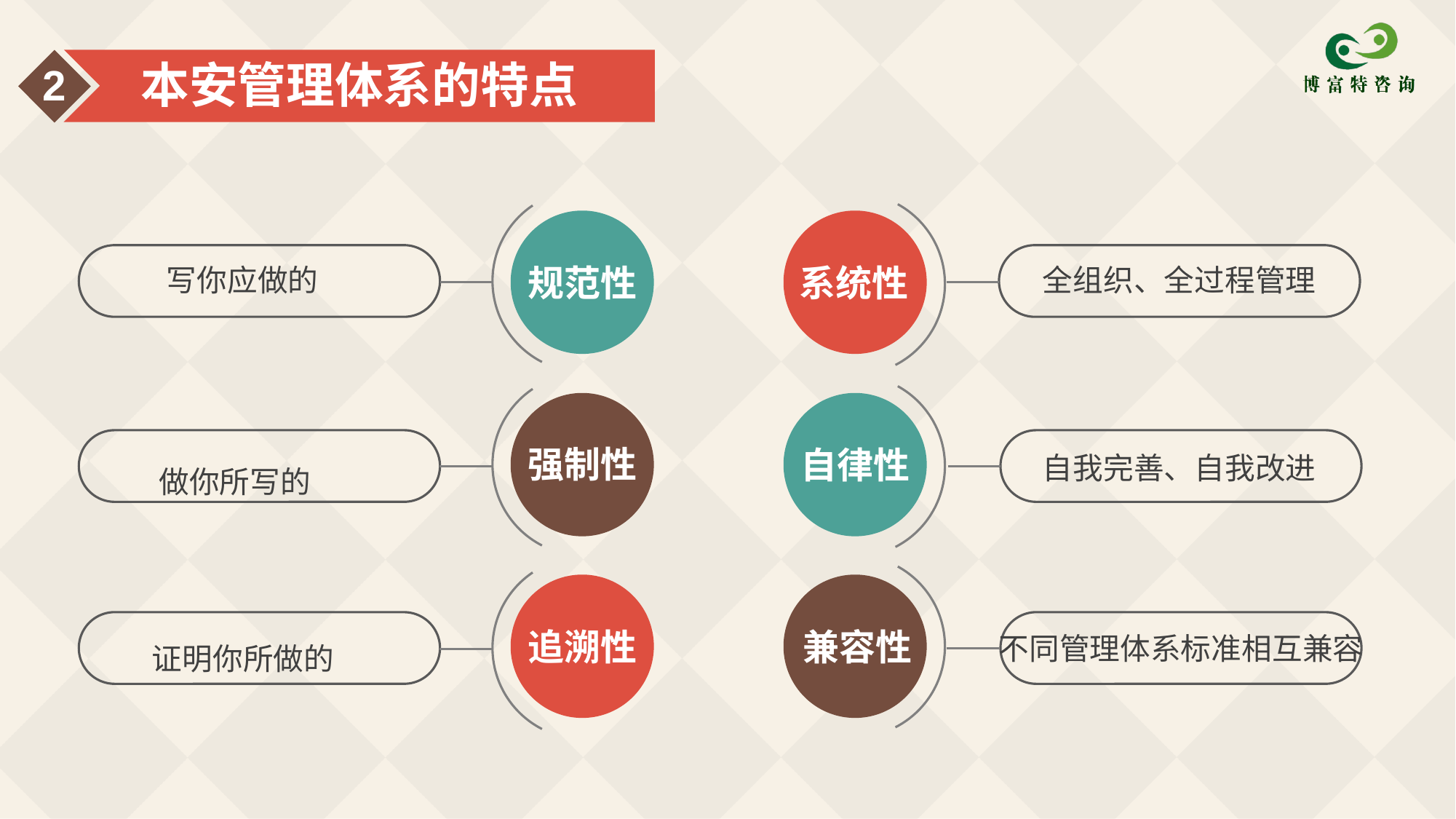

本安管理体系的特点

2

规范性
系统性
写你应做的
全组织、全过程管理

强制性
自律性
自我完善、自我改进
做你所写的

追溯性
兼容性
不同管理体系标准相互兼容
证明你所做的